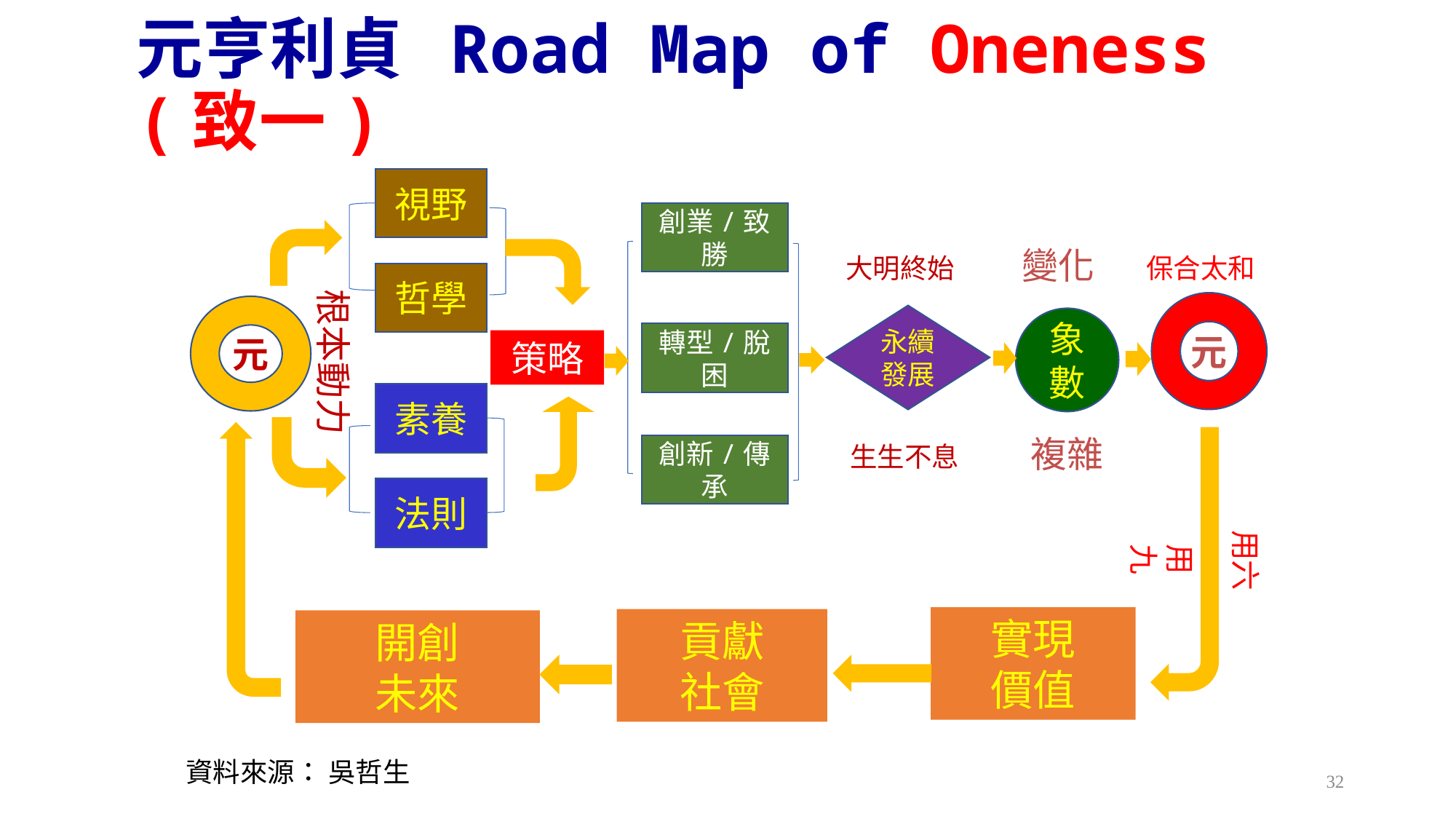

# 元亨利貞  Road Map of Oneness (致一)
視野

創業/致勝

變化

 大明終始
保合太和
哲學
根本動力
元
元
永續發展
象數
轉型/脫困
策略

素養

複雜

 生生不息
創新/傳承
法則
用六
用九

實現
價值
貢獻
社會
開創
未來

 資料來源： 吳哲生
32